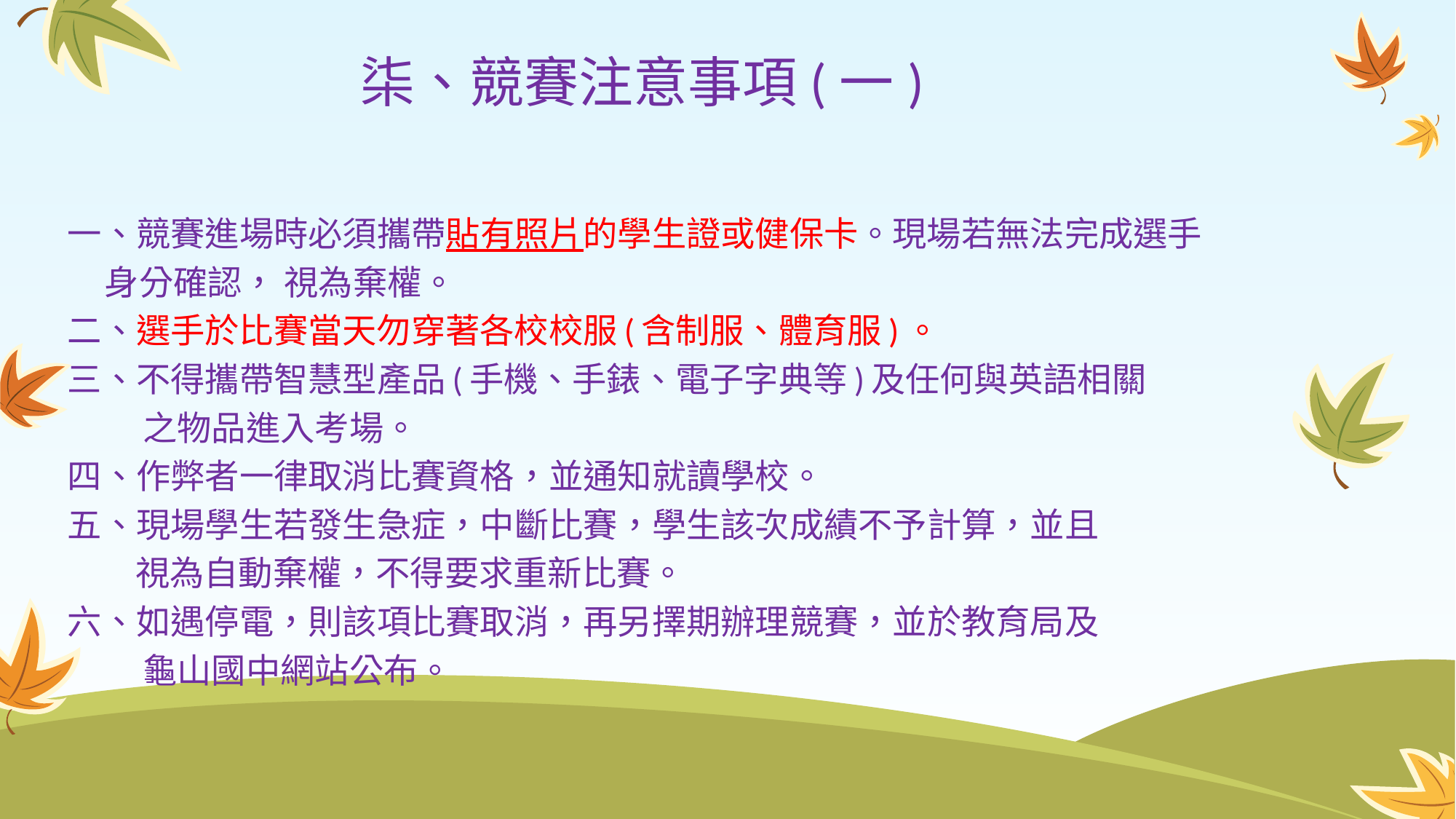

# 柒、競賽注意事項(一)
一、競賽進場時必須攜帶貼有照片的學生證或健保卡。現場若無法完成選手
    身分確認， 視為棄權。
二、選手於比賽當天勿穿著各校校服(含制服、體育服)。
三、不得攜帶智慧型產品(手機、手錶、電子字典等)及任何與英語相關
         之物品進入考場。
四、作弊者一律取消比賽資格，並通知就讀學校。
五、現場學生若發生急症，中斷比賽，學生該次成績不予計算，並且
        視為自動棄權，不得要求重新比賽。
六、如遇停電，則該項比賽取消，再另擇期辦理競賽，並於教育局及
         龜山國中網站公布。